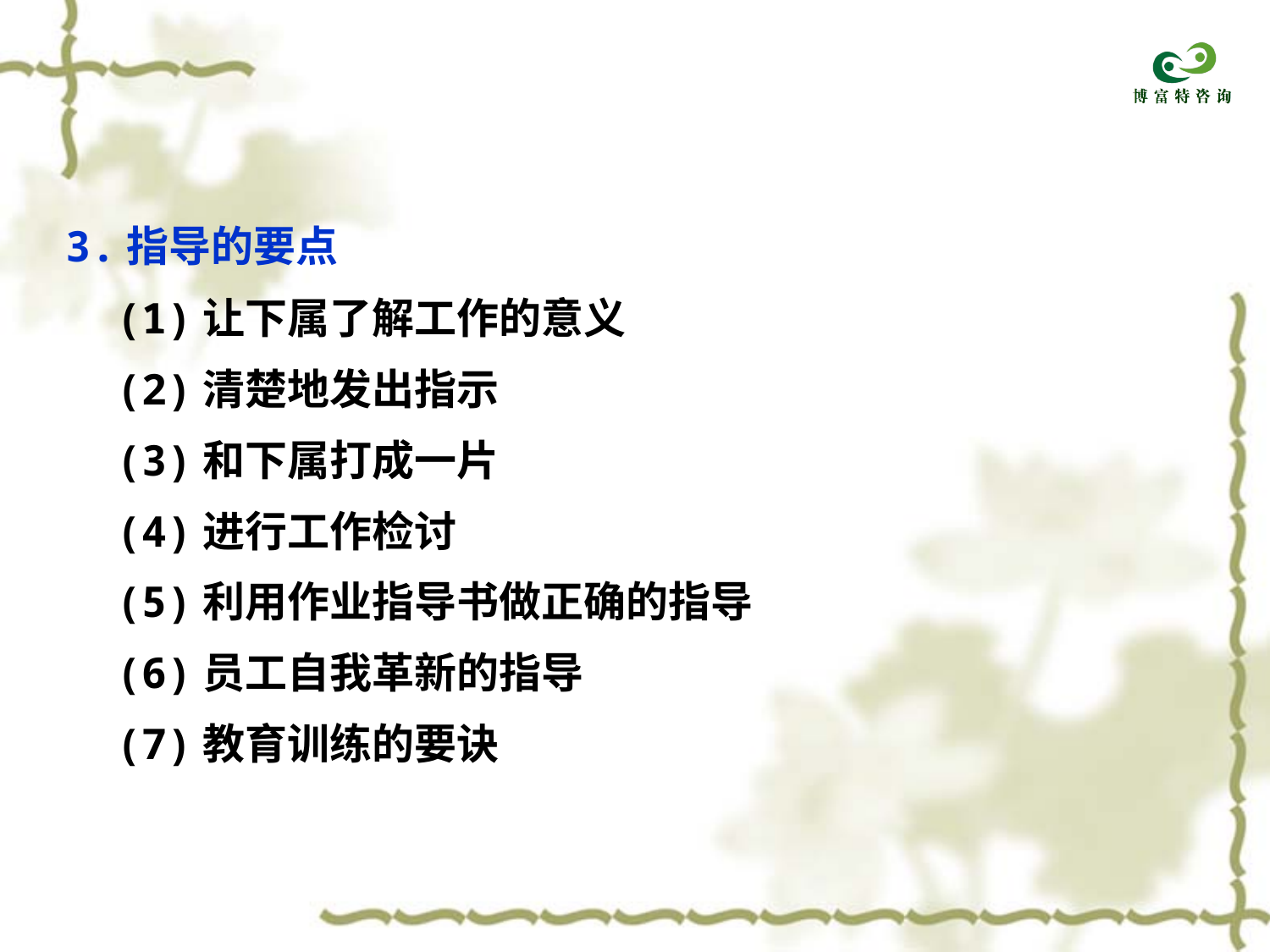

3.指导的要点
  (1)让下属了解工作的意义
  (2)清楚地发出指示
  (3)和下属打成一片
  (4)进行工作检讨
  (5)利用作业指导书做正确的指导
  (6)员工自我革新的指导
  (7)教育训练的要诀